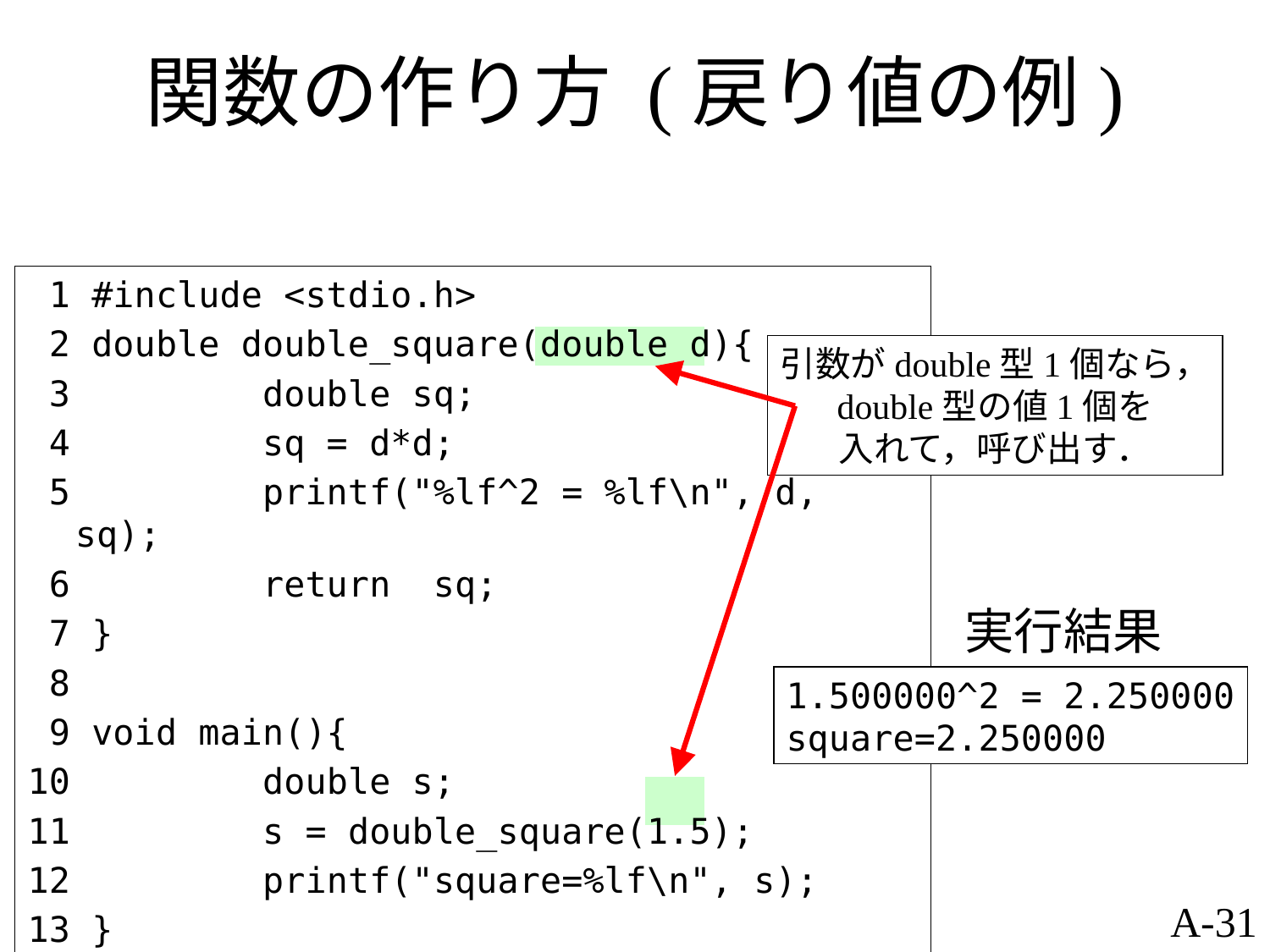

# 関数の作り方 (戻り値の例)
 1 #include <stdio.h>
 2 double double_square(double d){
 3         double sq;
 4         sq = d*d;
 5         printf("%lf^2 = %lf\n", d, sq);
 6         return  sq;
 7 }
 8
 9 void main(){
10         double s;
11         s = double_square(1.5);
12         printf("square=%lf\n", s);
13 }

引数がdouble型1個なら，
double型の値1個を
入れて，呼び出す．

実行結果
1.500000^2 = 2.250000
square=2.250000

A-31